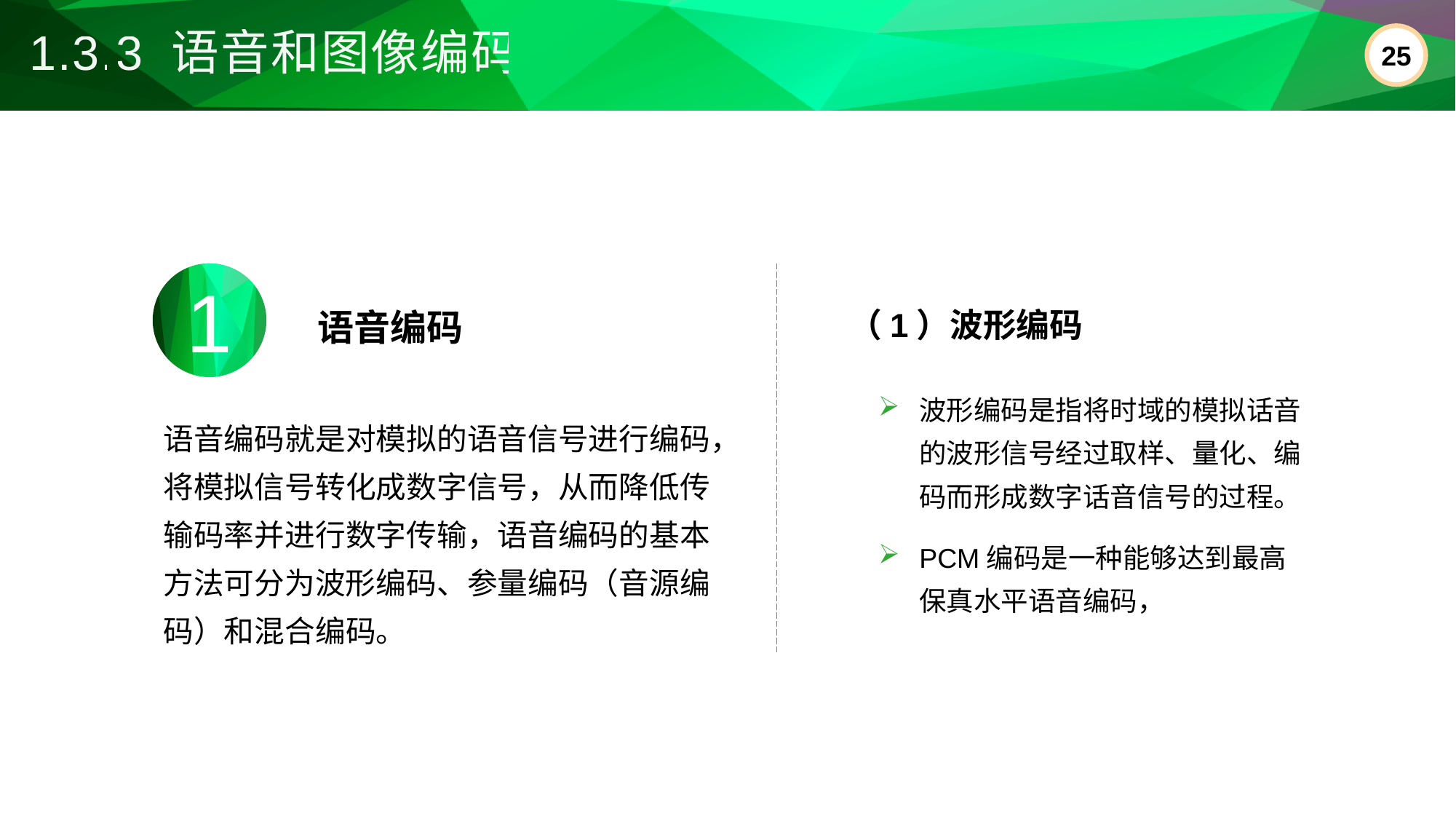

1.3.3 语音和图像编码
1
语音编码
（1）波形编码
波形编码是指将时域的模拟话音的波形信号经过取样、量化、编码而形成数字话音信号的过程。
PCM编码是一种能够达到最高保真水平语音编码，
语音编码就是对模拟的语音信号进行编码，将模拟信号转化成数字信号，从而降低传输码率并进行数字传输，语音编码的基本方法可分为波形编码、参量编码（音源编码）和混合编码。